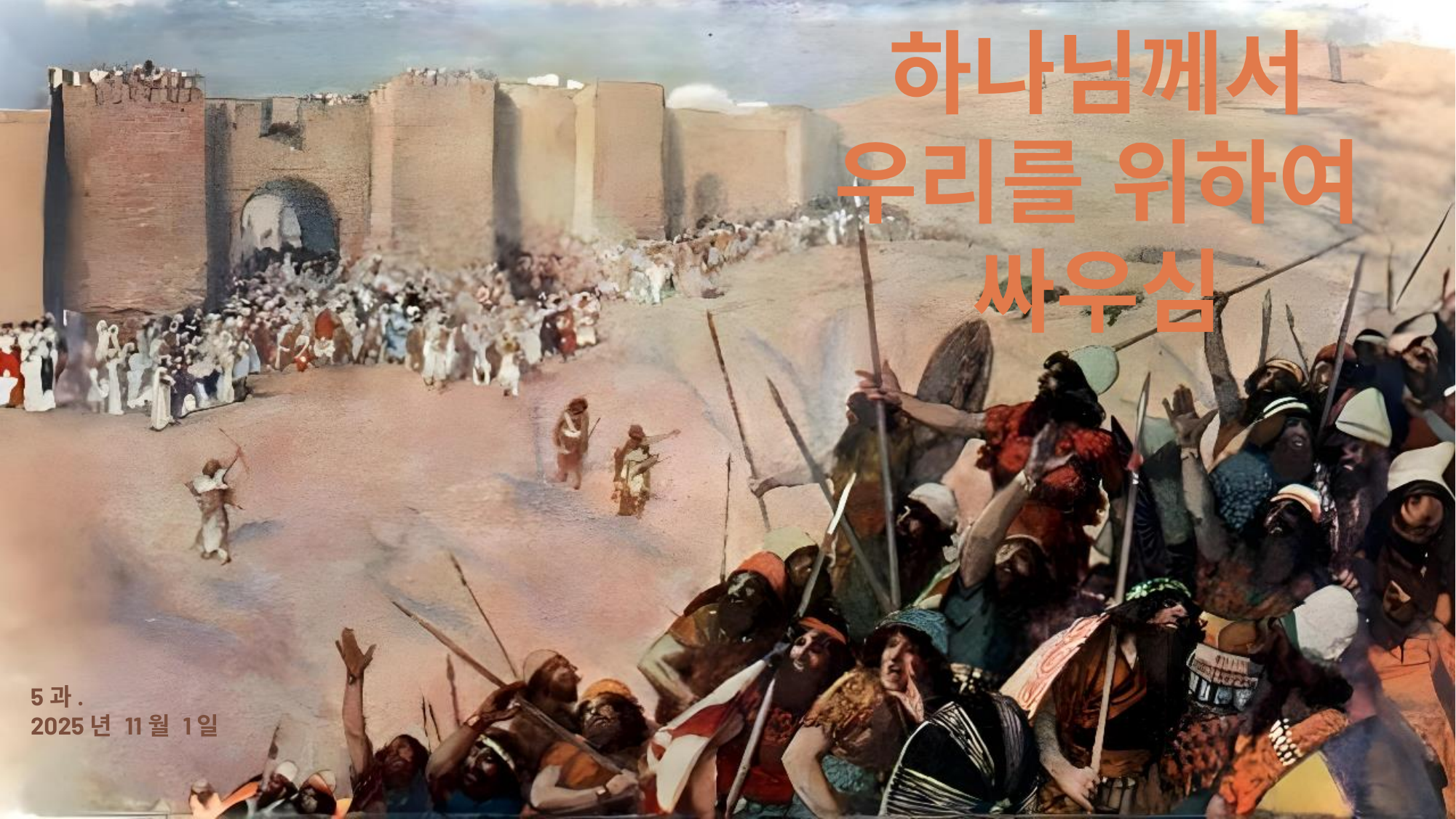

하나님께서 우리를 위하여 싸우심
5과.
2025년 11월 1일